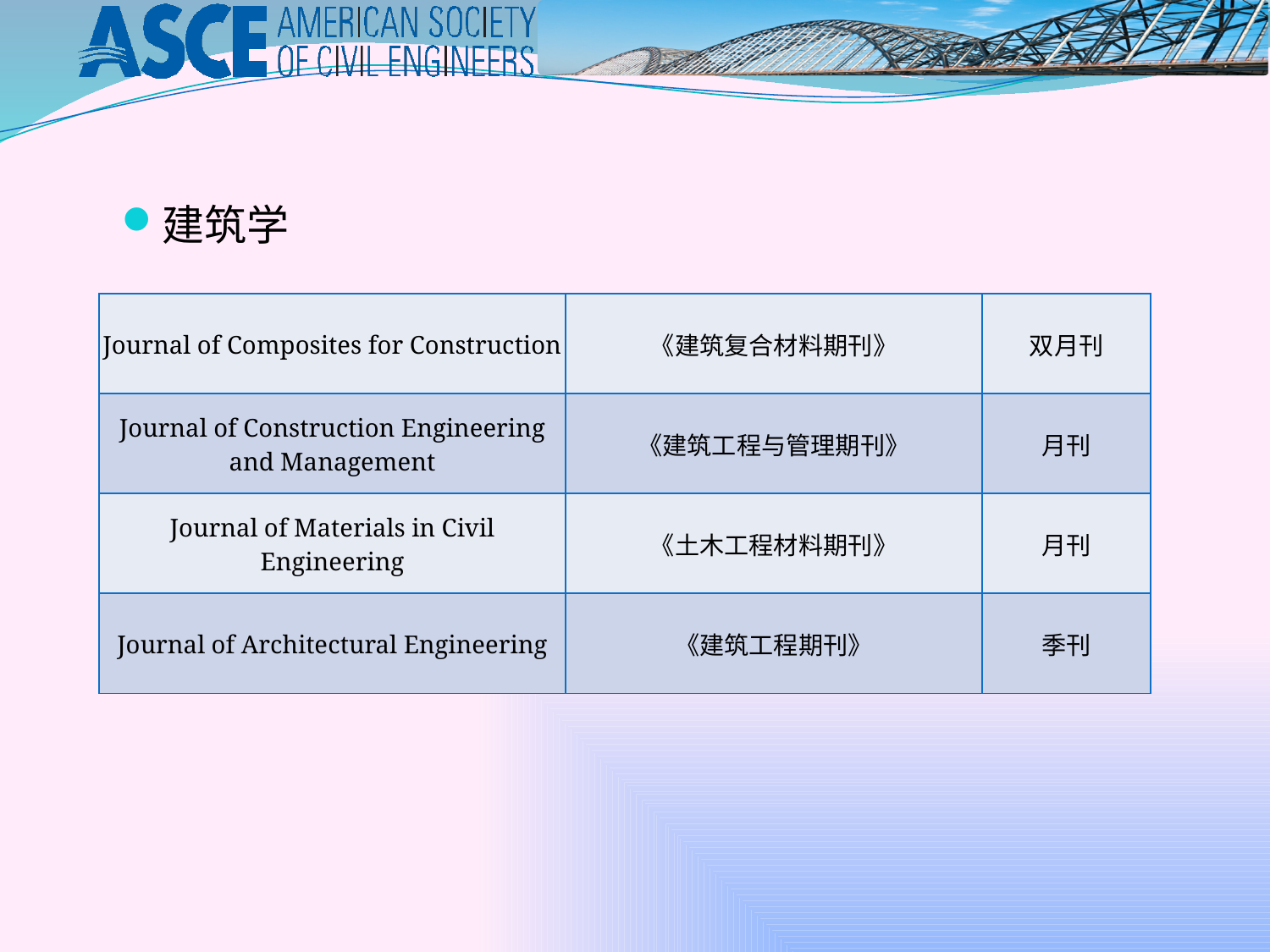

建筑学
| Journal of Composites for Construction | 《建筑复合材料期刊》 | 双月刊 |
| --- | --- | --- |
| Journal of Construction Engineering and Management | 《建筑工程与管理期刊》 | 月刊 |
| Journal of Materials in Civil Engineering | 《土木工程材料期刊》 | 月刊 |
| Journal of Architectural Engineering | 《建筑工程期刊》 | 季刊 |